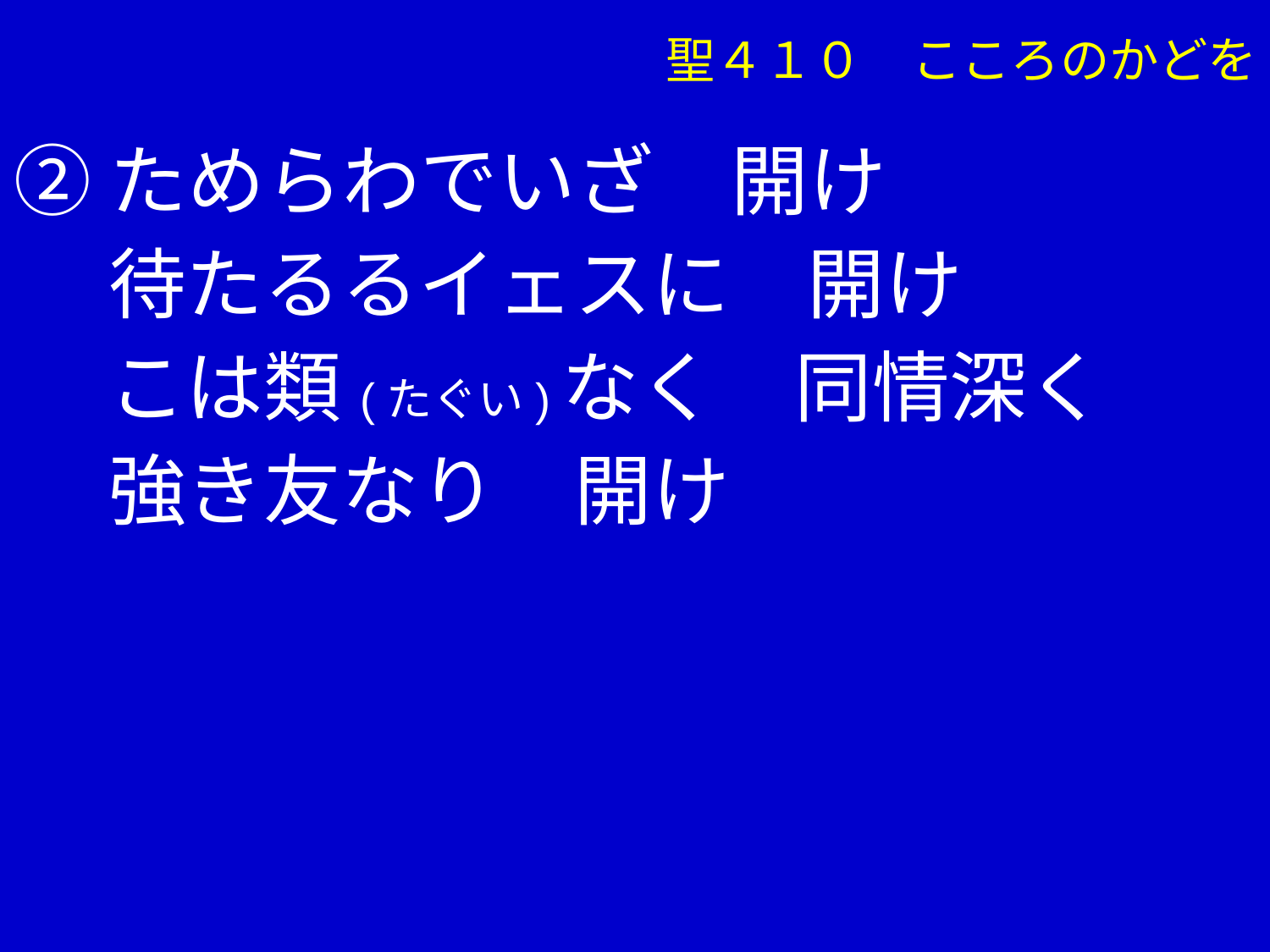

聖４１０　こころのかどを
②ためらわでいざ　開け
　 待たるるイェスに　開け
　 こは類(たぐい)なく　同情深く
　 強き友なり　開け